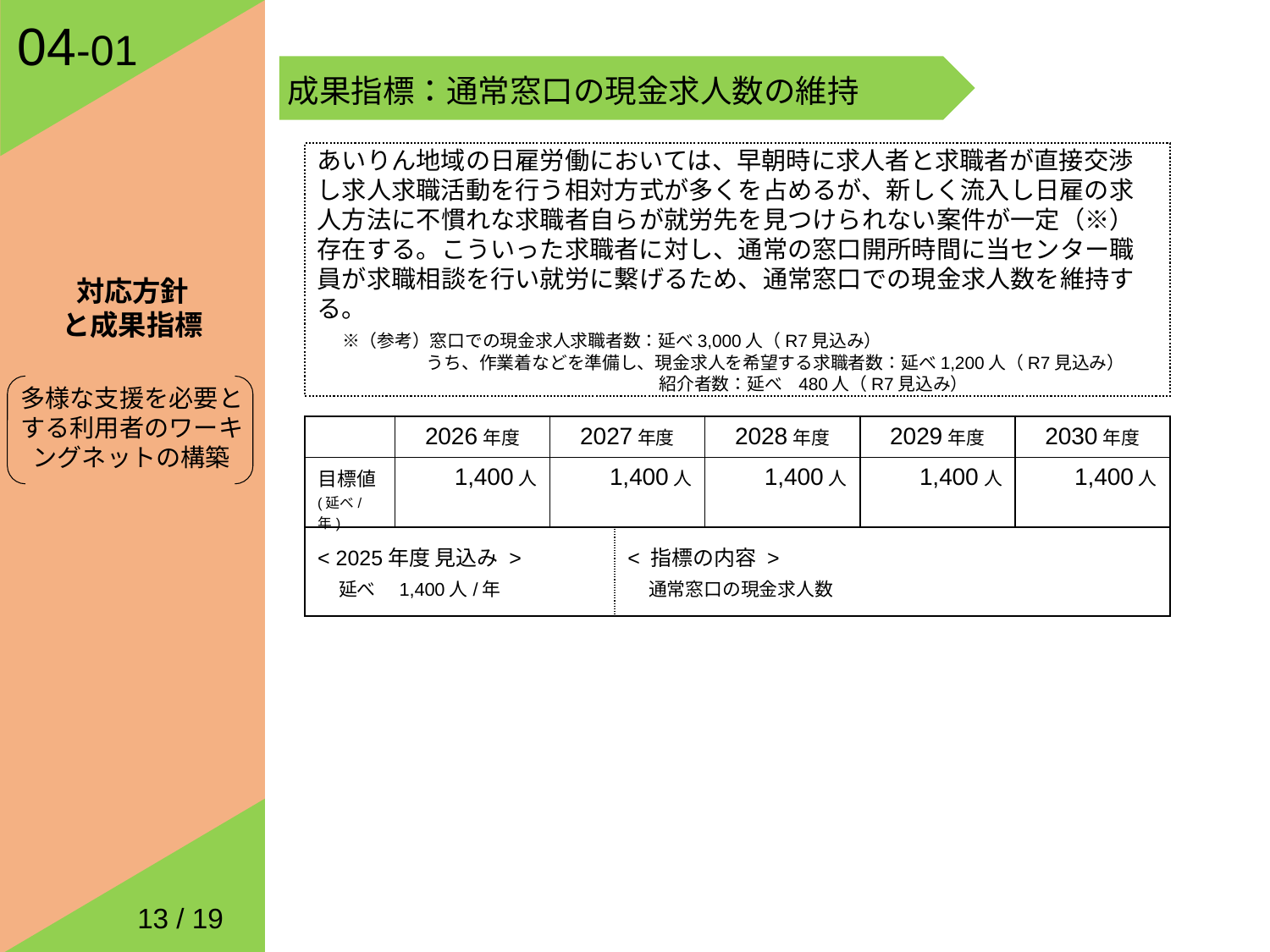

対応方針
と成果指標

04-01

成果指標：通常窓口の現金求人数の維持
あいりん地域の日雇労働においては、早朝時に求人者と求職者が直接交渉し求人求職活動を行う相対方式が多くを占めるが、新しく流入し日雇の求人方法に不慣れな求職者自らが就労先を見つけられない案件が一定（※）存在する。こういった求職者に対し、通常の窓口開所時間に当センター職員が求職相談を行い就労に繋げるため、通常窓口での現金求人数を維持する。
　※（参考）窓口での現金求人求職者数：延べ3,000人（R7見込み）
　　 　　　　うち、作業着などを準備し、現金求人を希望する求職者数：延べ1,200人（R7見込み）
                                                                                    紹介者数：延べ   480人（R7見込み）

多様な支援を必要とする利用者のワーキングネットの構築

|  | 2026年度 | 2027年度 |  | 2028年度 | 2029年度 | 2030年度 |
| --- | --- | --- | --- | --- | --- | --- |
| 目標値 (延べ/年) | 1,400人 | 1,400人 |  | 1,400人 | 1,400人 | 1,400人 |
| < 2025年度 見込み > 　延べ　1,400人/年 | 85件 | 95件 | < 指標の内容 > 　通常窓口の現金求人数 | 105件 | 115件 | 125件 |

13 / 19